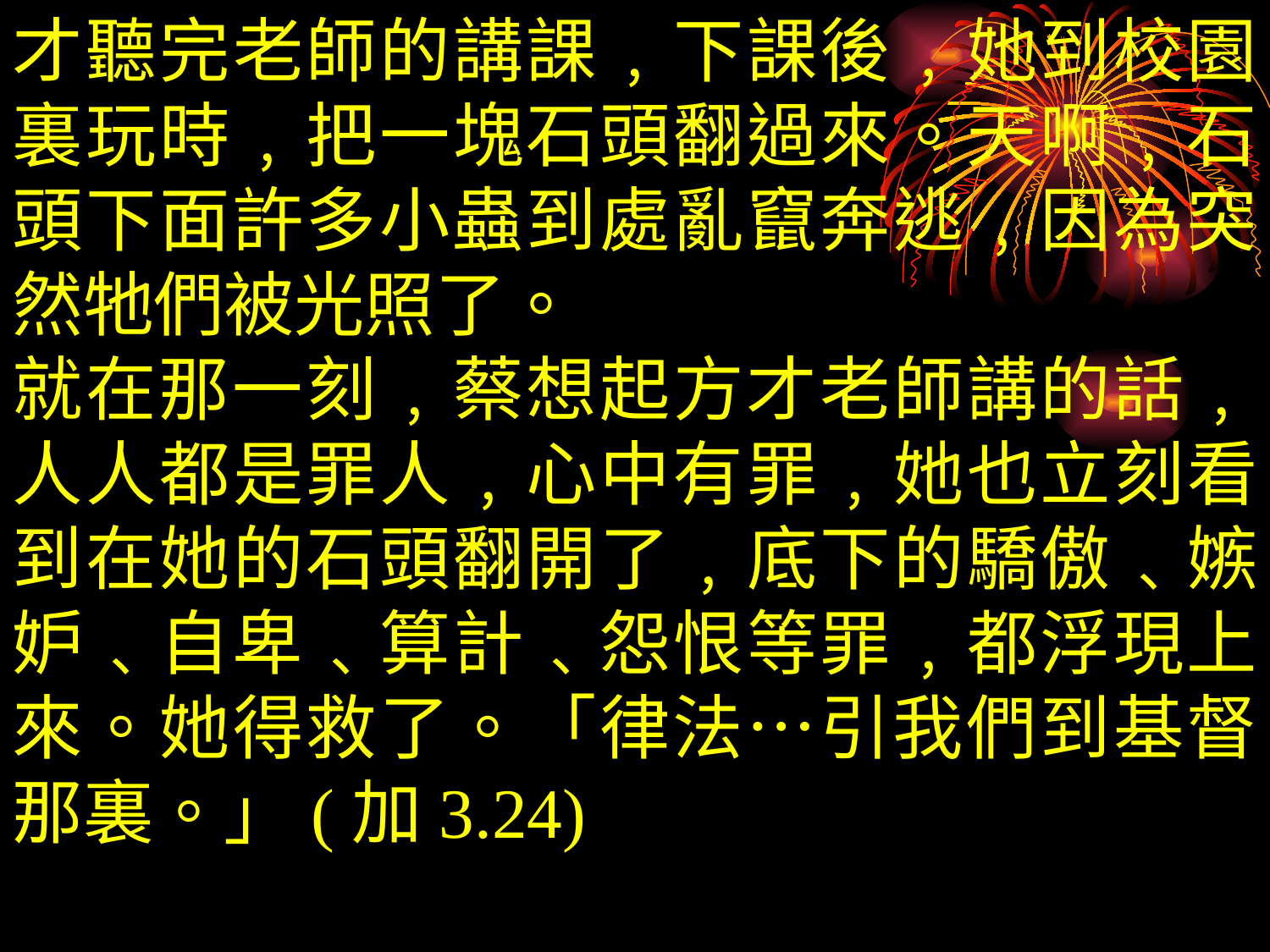

才聽完老師的講課﹐下課後﹐她到校園裏玩時﹐把一塊石頭翻過來。天啊﹐石頭下面許多小蟲到處亂竄奔逃﹐因為突然牠們被光照了。
就在那一刻﹐蔡想起方才老師講的話﹐人人都是罪人﹐心中有罪﹐她也立刻看到在她的石頭翻開了﹐底下的驕傲﹑嫉妒﹑自卑﹑算計﹑怨恨等罪﹐都浮現上來。她得救了。「律法…引我們到基督那裏。」(加3.24)